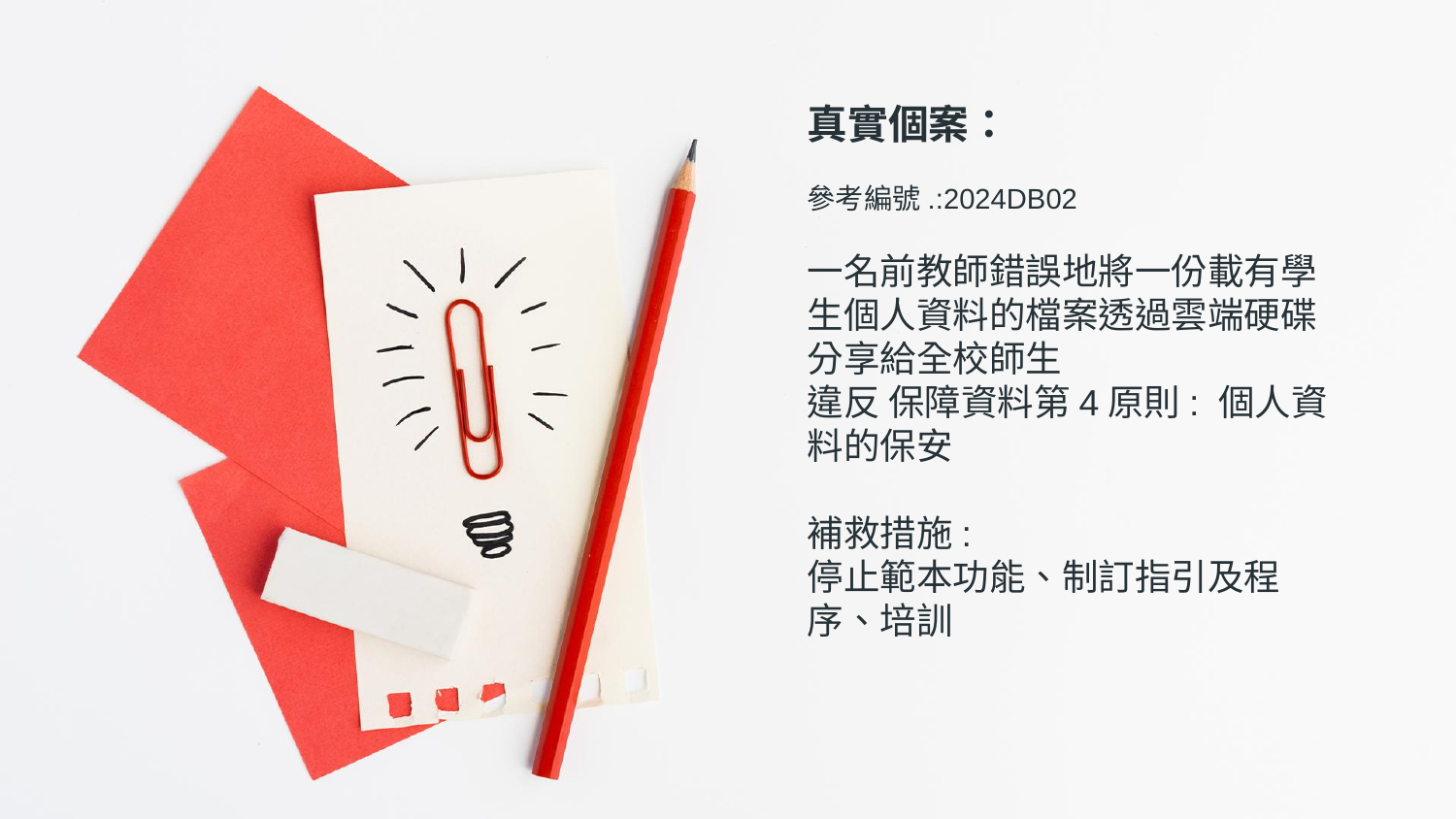

# 真實個案： 參考編號.:2024DB02 一名前教師錯誤地將一份載有學生個人資料的檔案透過雲端硬碟分享給全校師生 違反 保障資料第4原則: 個人資料的保安 補救措施: 停止範本功能、制訂指引及程序、培訓